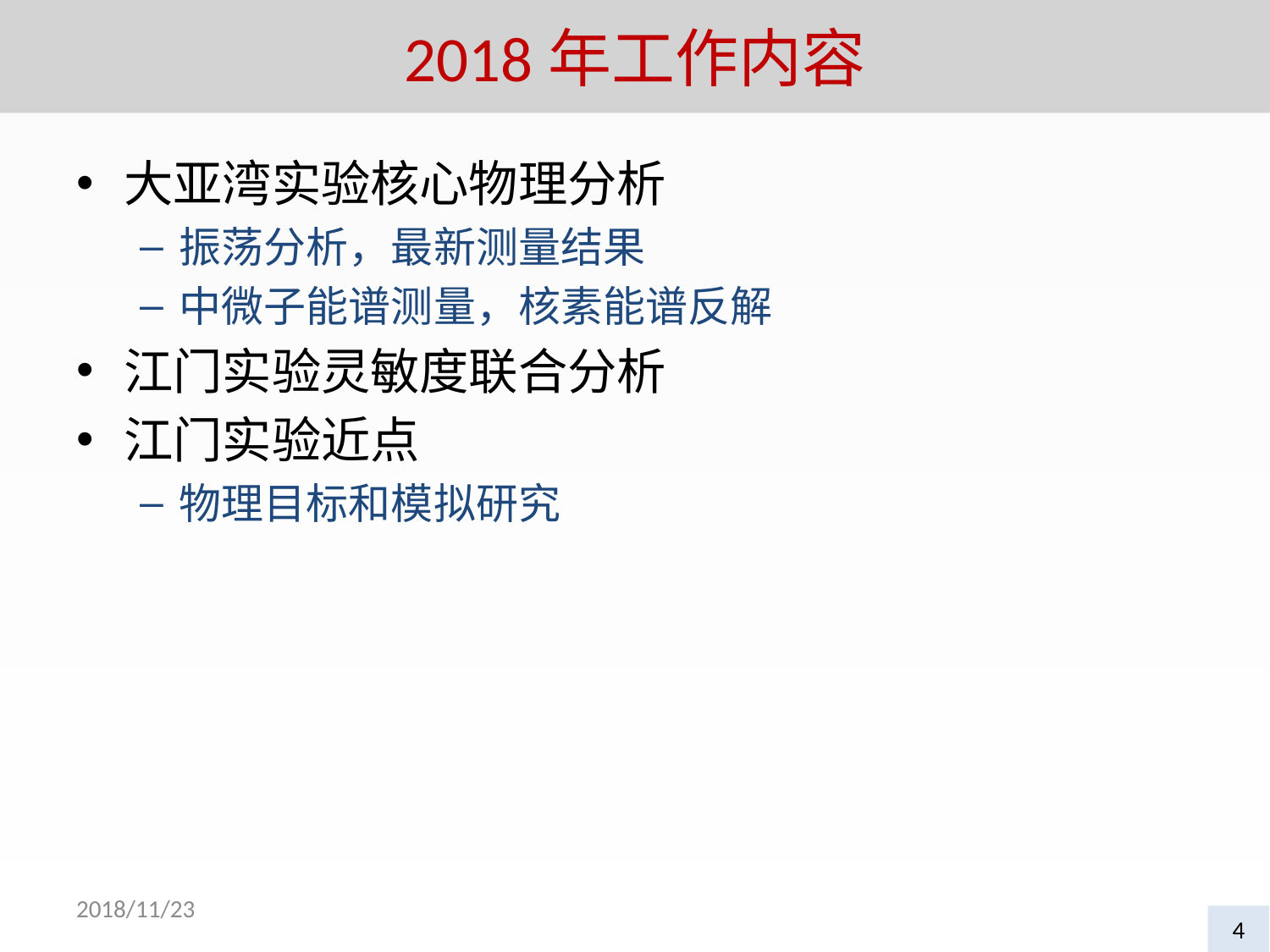

# 2018年工作内容
大亚湾实验核心物理分析
振荡分析，最新测量结果
中微子能谱测量，核素能谱反解
江门实验灵敏度联合分析
江门实验近点
物理目标和模拟研究
2018/11/23
4